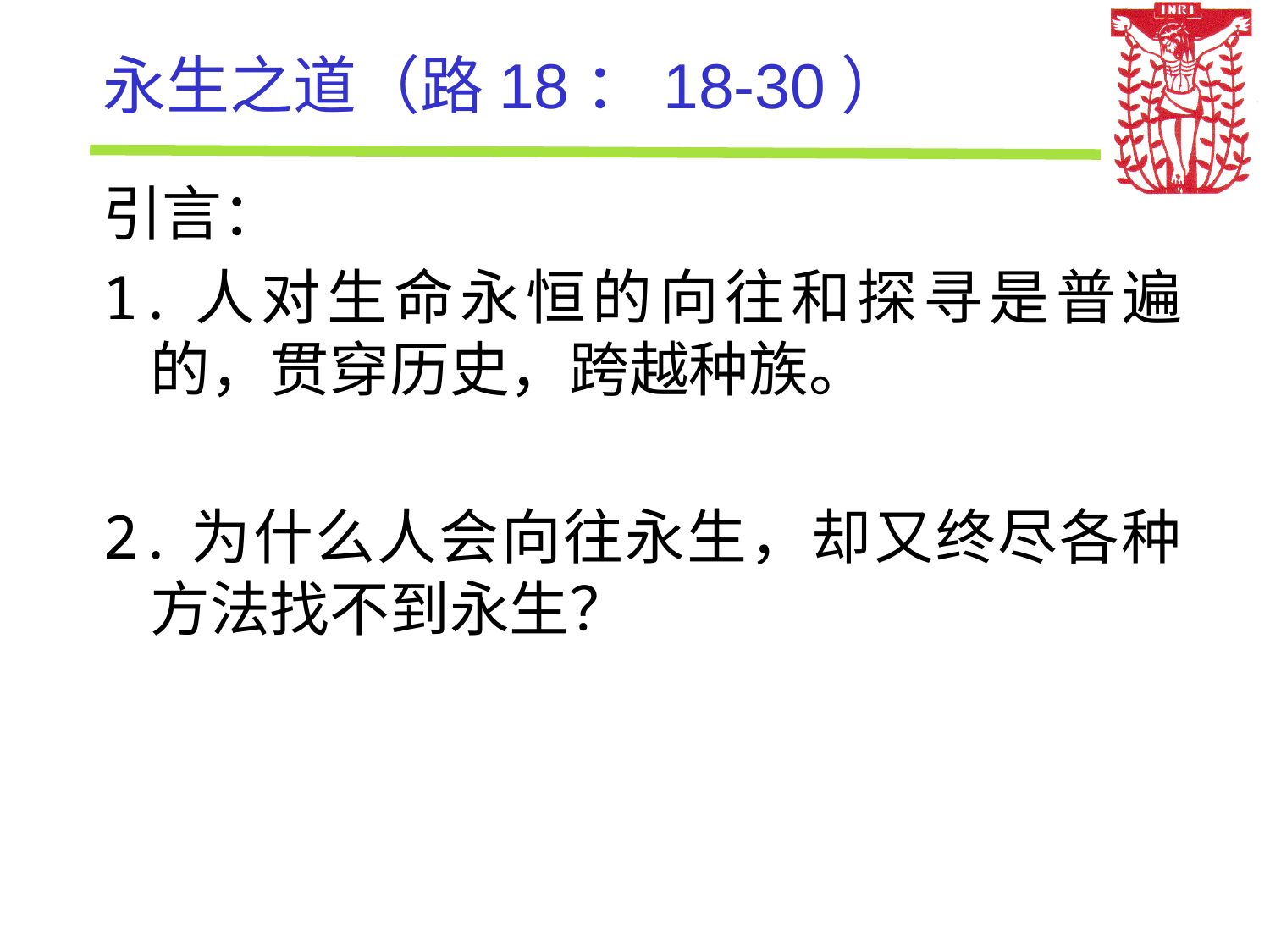

# 永生之道（路18：18-30）
引言：
1.人对生命永恒的向往和探寻是普遍的，贯穿历史，跨越种族。

2.为什么人会向往永生，却又终尽各种方法找不到永生？